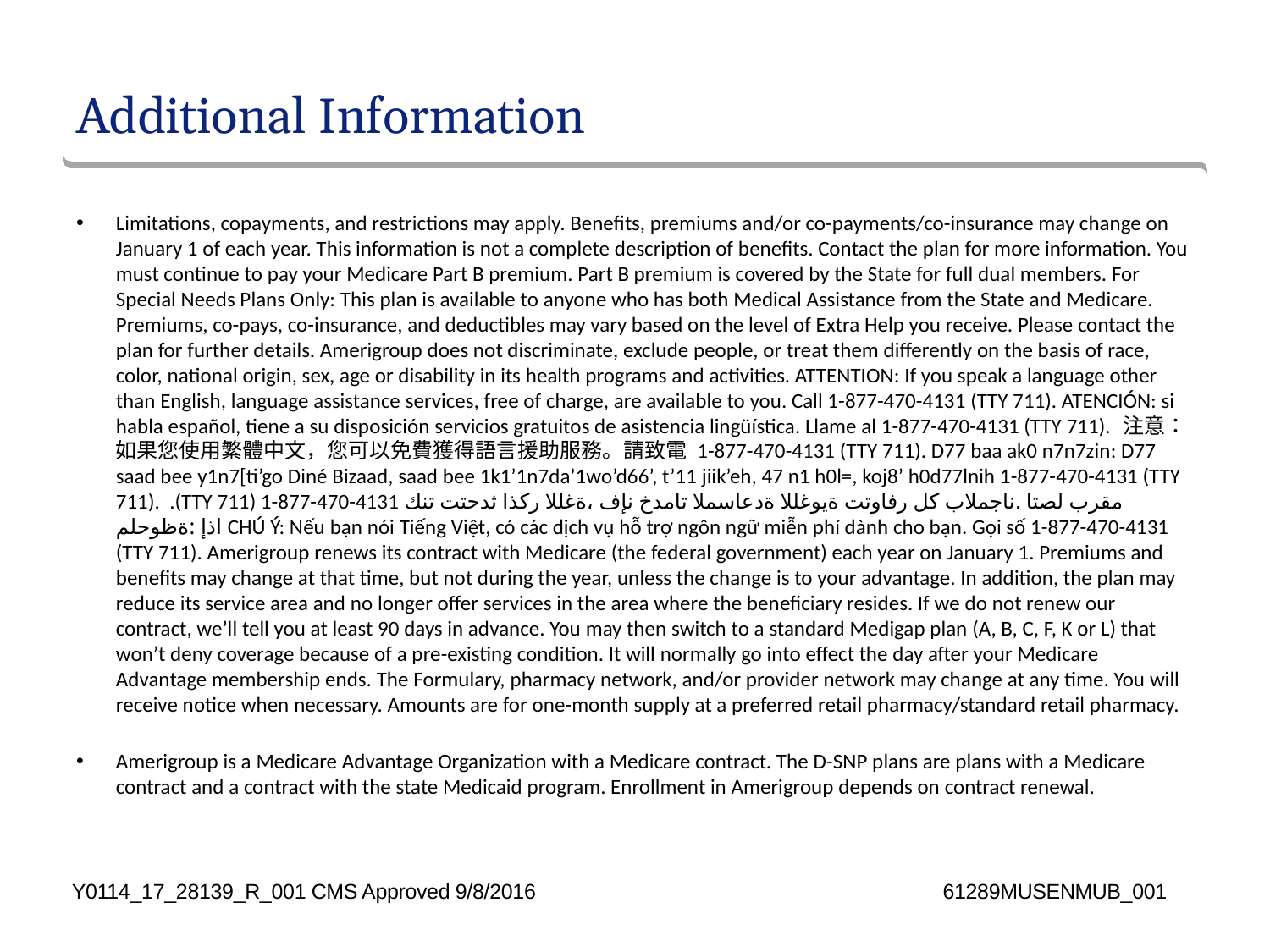

# Additional Information
Limitations, copayments, and restrictions may apply. Benefits, premiums and/or co-payments/co-insurance may change on January 1 of each year. This information is not a complete description of benefits. Contact the plan for more information. You must continue to pay your Medicare Part B premium. Part B premium is covered by the State for full dual members. For Special Needs Plans Only: This plan is available to anyone who has both Medical Assistance from the State and Medicare. Premiums, co-pays, co-insurance, and deductibles may vary based on the level of Extra Help you receive. Please contact the plan for further details. Amerigroup does not discriminate, exclude people, or treat them differently on the basis of race, color, national origin, sex, age or disability in its health programs and activities. ATTENTION: If you speak a language other than English, language assistance services, free of charge, are available to you. Call 1-877-470-4131 (TTY 711). ATENCIÓN: si habla español, tiene a su disposición servicios gratuitos de asistencia lingüística. Llame al 1-877-470-4131 (TTY 711). 注意：如果您使用繁體中文，您可以免費獲得語言援助服務。請致電 1-877-470-4131 (TTY 711). D77 baa ak0 n7n7zin: D77 saad bee y1n7[ti’go Diné Bizaad, saad bee 1k1’1n7da’1wo’d66’, t’11 jiik’eh, 47 n1 h0l=, koj8’ h0d77lnih 1-877-470-4131 (TTY 711).  .(TTY 711) 1-877-470-4131 مقرب لصتا .ناجملاب كل رفاوتت ةيوغللا ةدعاسملا تامدخ نإف ،ةغللا ركذا ثدحتت تنك اذإ :ةظوحلم CHÚ Ý: Nếu bạn nói Tiếng Việt, có các dịch vụ hỗ trợ ngôn ngữ miễn phí dành cho bạn. Gọi số 1-877-470-4131 (TTY 711). Amerigroup renews its contract with Medicare (the federal government) each year on January 1. Premiums and benefits may change at that time, but not during the year, unless the change is to your advantage. In addition, the plan may reduce its service area and no longer offer services in the area where the beneficiary resides. If we do not renew our contract, we’ll tell you at least 90 days in advance. You may then switch to a standard Medigap plan (A, B, C, F, K or L) that won’t deny coverage because of a pre-existing condition. It will normally go into effect the day after your Medicare Advantage membership ends. The Formulary, pharmacy network, and/or provider network may change at any time. You will receive notice when necessary. Amounts are for one-month supply at a preferred retail pharmacy/standard retail pharmacy.
Amerigroup is a Medicare Advantage Organization with a Medicare contract. The D-SNP plans are plans with a Medicare contract and a contract with the state Medicaid program. Enrollment in Amerigroup depends on contract renewal.

Y0114_17_28139_R_001 CMS Approved 9/8/2016	61289MUSENMUB_001